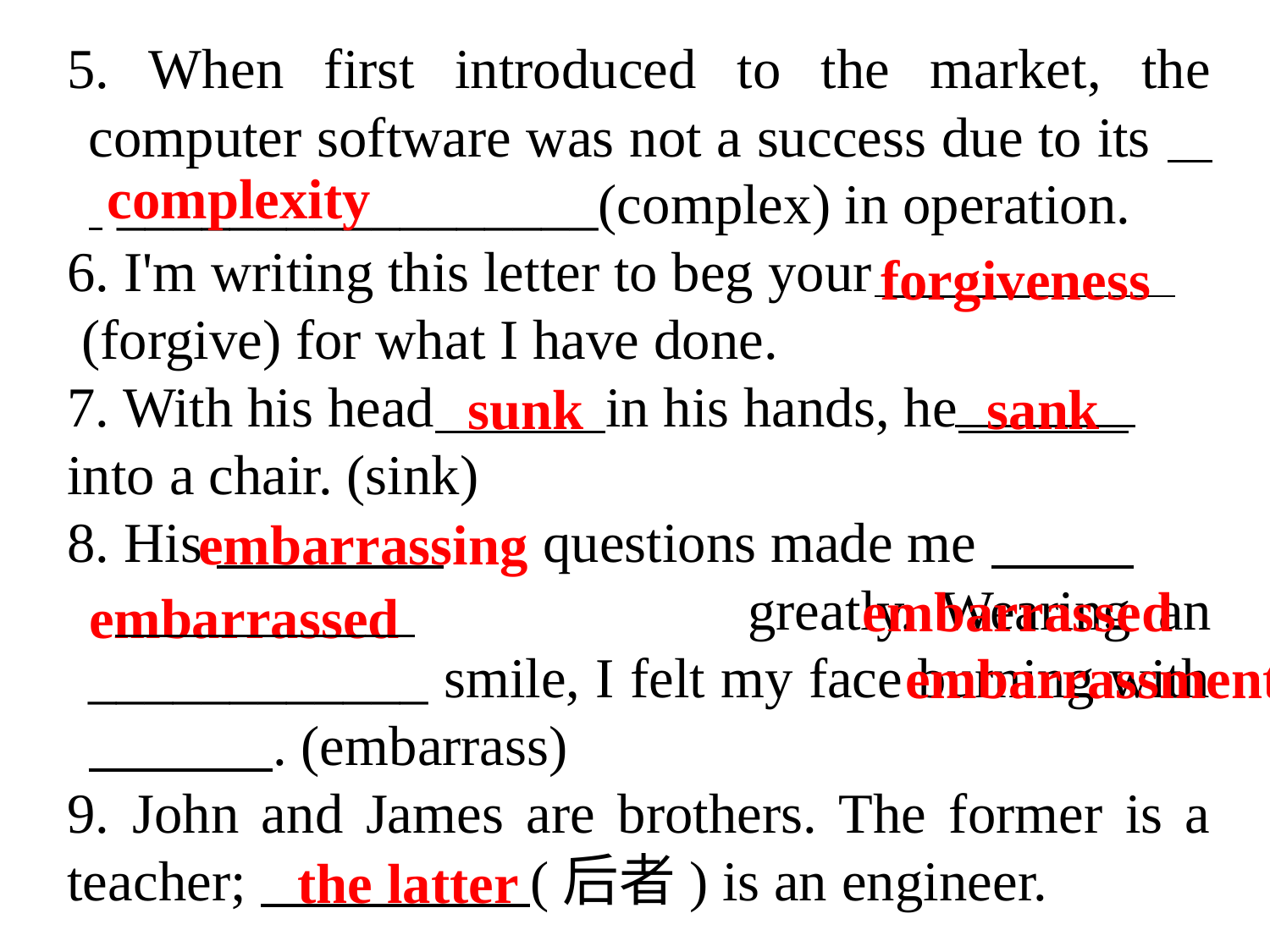

5. When first introduced to the market, the computer software was not a success due to its       _________________(complex) in operation.
6. I'm writing this letter to beg your
 (forgive) for what I have done.
7. With his head            in his hands, he             into a chair. (sink)
8. His                        questions made me
                         greatly. Wearing an ____________ smile, I felt my face burning with              . (embarrass)
9. John and James are brothers. The former is a teacher;                    (后者) is an engineer.
complexity
forgiveness
sunk
sank
embarrassing
embarrassed
embarrassed
embarrassment
 the latter